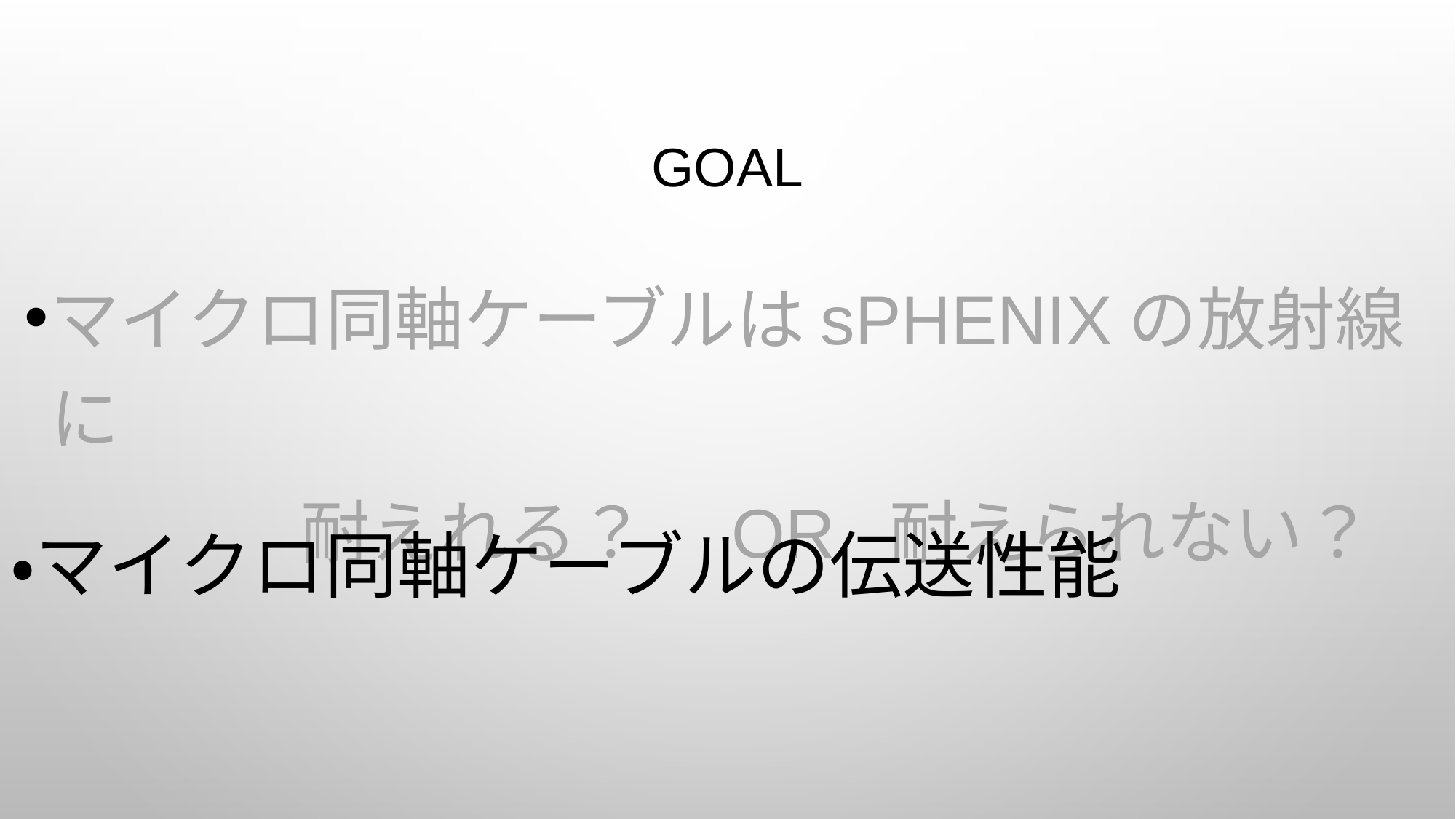

# goal
マイクロ同軸ケーブルはsPHENIXの放射線に
　　　　耐えれる？　Or  耐えられない？

・マイクロ同軸ケーブルの伝送性能